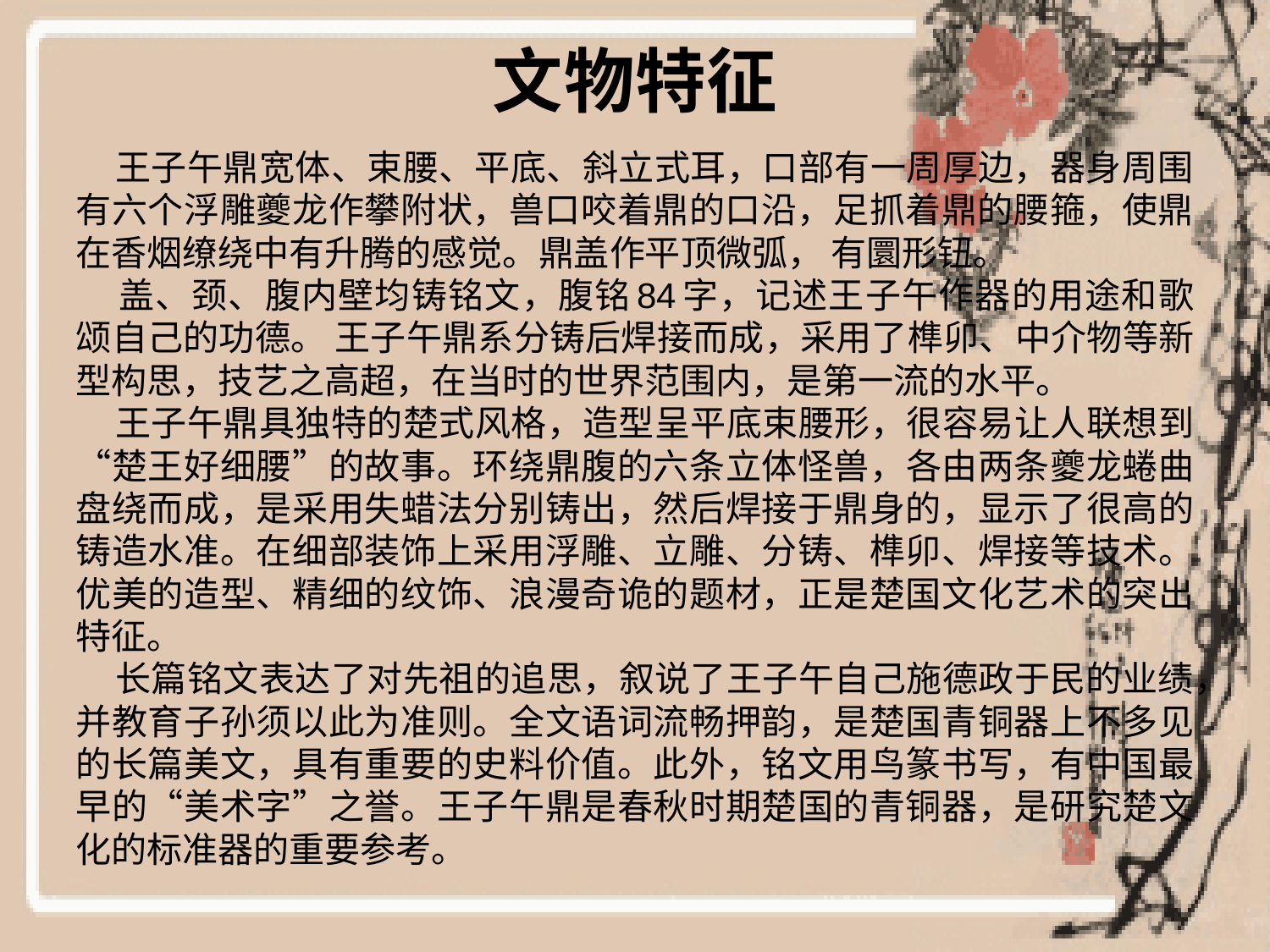

# 文物特征
    王子午鼎宽体、束腰、平底、斜立式耳，口部有一周厚边，器身周围有六个浮雕夔龙作攀附状，兽口咬着鼎的口沿，足抓着鼎的腰箍，使鼎在香烟缭绕中有升腾的感觉。鼎盖作平顶微弧， 有圜形钮。
    盖、颈、腹内壁均铸铭文，腹铭84字，记述王子午作器的用途和歌颂自己的功德。 王子午鼎系分铸后焊接而成，采用了榫卯、中介物等新型构思，技艺之高超，在当时的世界范围内，是第一流的水平。
    王子午鼎具独特的楚式风格，造型呈平底束腰形，很容易让人联想到“楚王好细腰”的故事。环绕鼎腹的六条立体怪兽，各由两条夔龙蜷曲盘绕而成，是采用失蜡法分别铸出，然后焊接于鼎身的，显示了很高的铸造水准。在细部装饰上采用浮雕、立雕、分铸、榫卯、焊接等技术。优美的造型、精细的纹饰、浪漫奇诡的题材，正是楚国文化艺术的突出特征。
    长篇铭文表达了对先祖的追思，叙说了王子午自己施德政于民的业绩，并教育子孙须以此为准则。全文语词流畅押韵，是楚国青铜器上不多见的长篇美文，具有重要的史料价值。此外，铭文用鸟篆书写，有中国最早的“美术字”之誉。王子午鼎是春秋时期楚国的青铜器，是研究楚文化的标准器的重要参考。